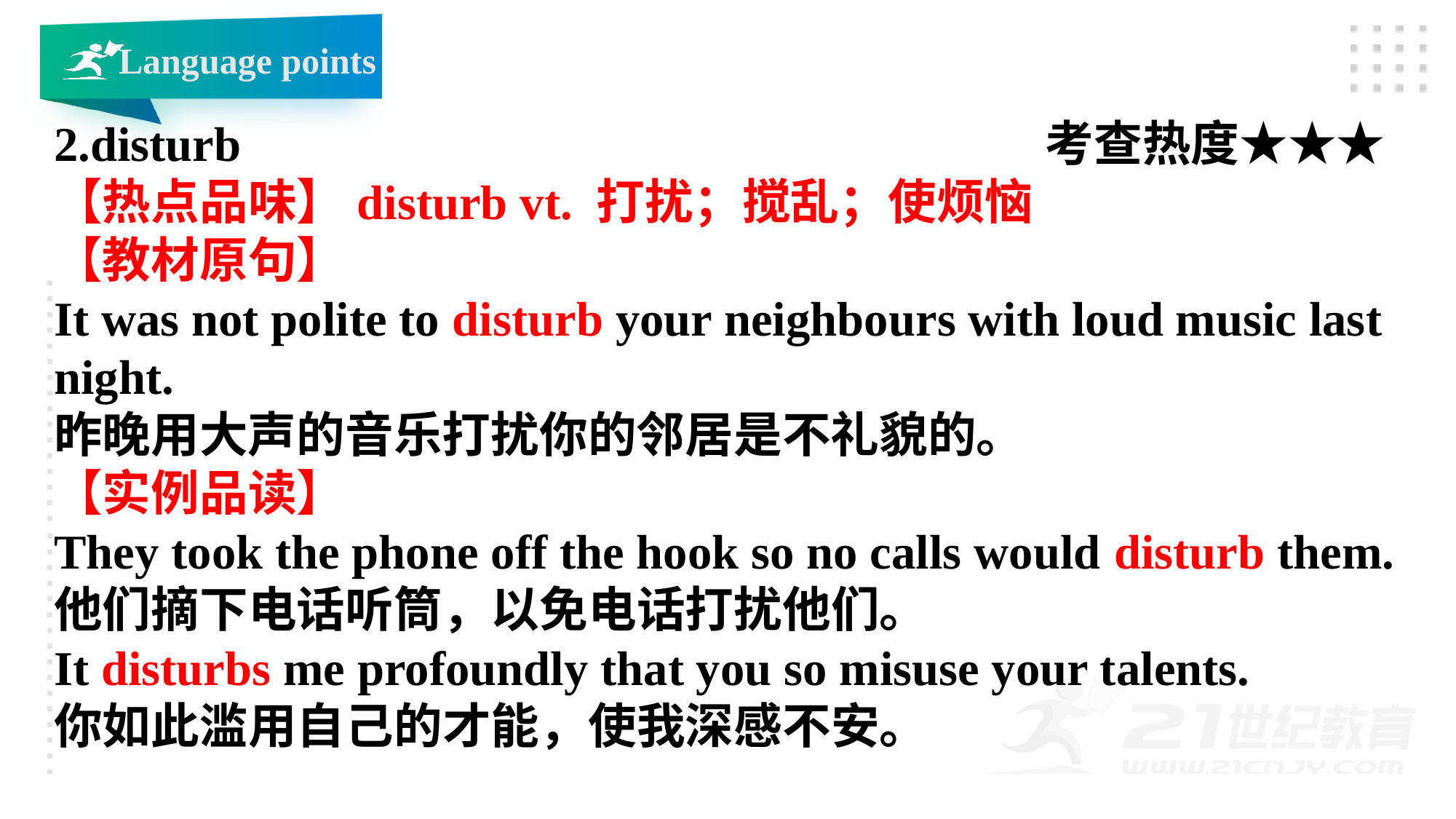

Language points
2.disturb                                                                 考查热度★★★
【热点品味】disturb vt. 打扰；搅乱；使烦恼
【教材原句】
It was not polite to disturb your neighbours with loud music last night.
昨晚用大声的音乐打扰你的邻居是不礼貌的。
【实例品读】
They took the phone off the hook so no calls would disturb them.
他们摘下电话听筒，以免电话打扰他们。
It disturbs me profoundly that you so misuse your talents.
你如此滥用自己的才能，使我深感不安。